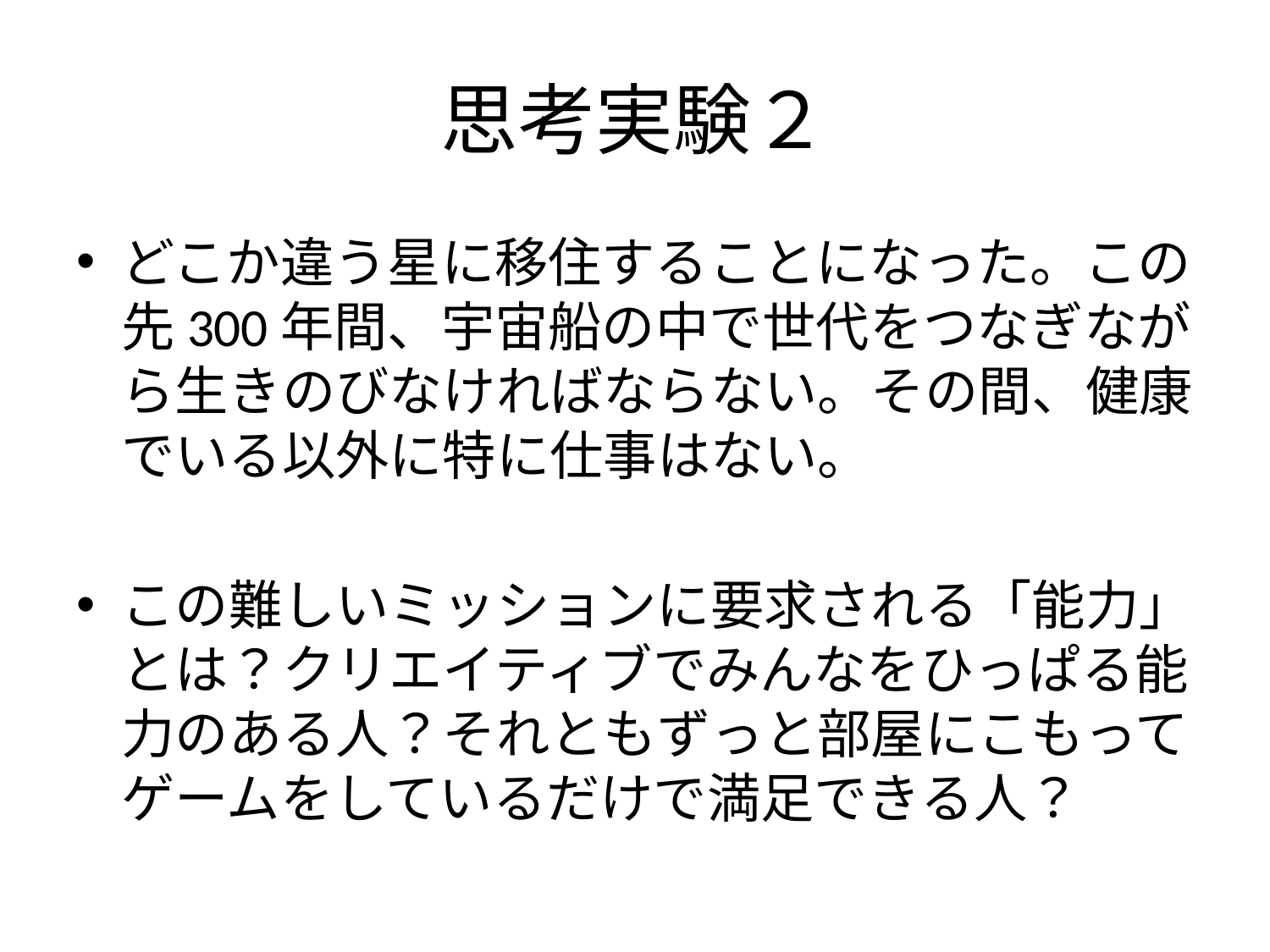

# 思考実験２
どこか違う星に移住することになった。この先300年間、宇宙船の中で世代をつなぎながら生きのびなければならない。その間、健康でいる以外に特に仕事はない。

この難しいミッションに要求される「能力」とは？クリエイティブでみんなをひっぱる能力のある人？それともずっと部屋にこもってゲームをしているだけで満足できる人？